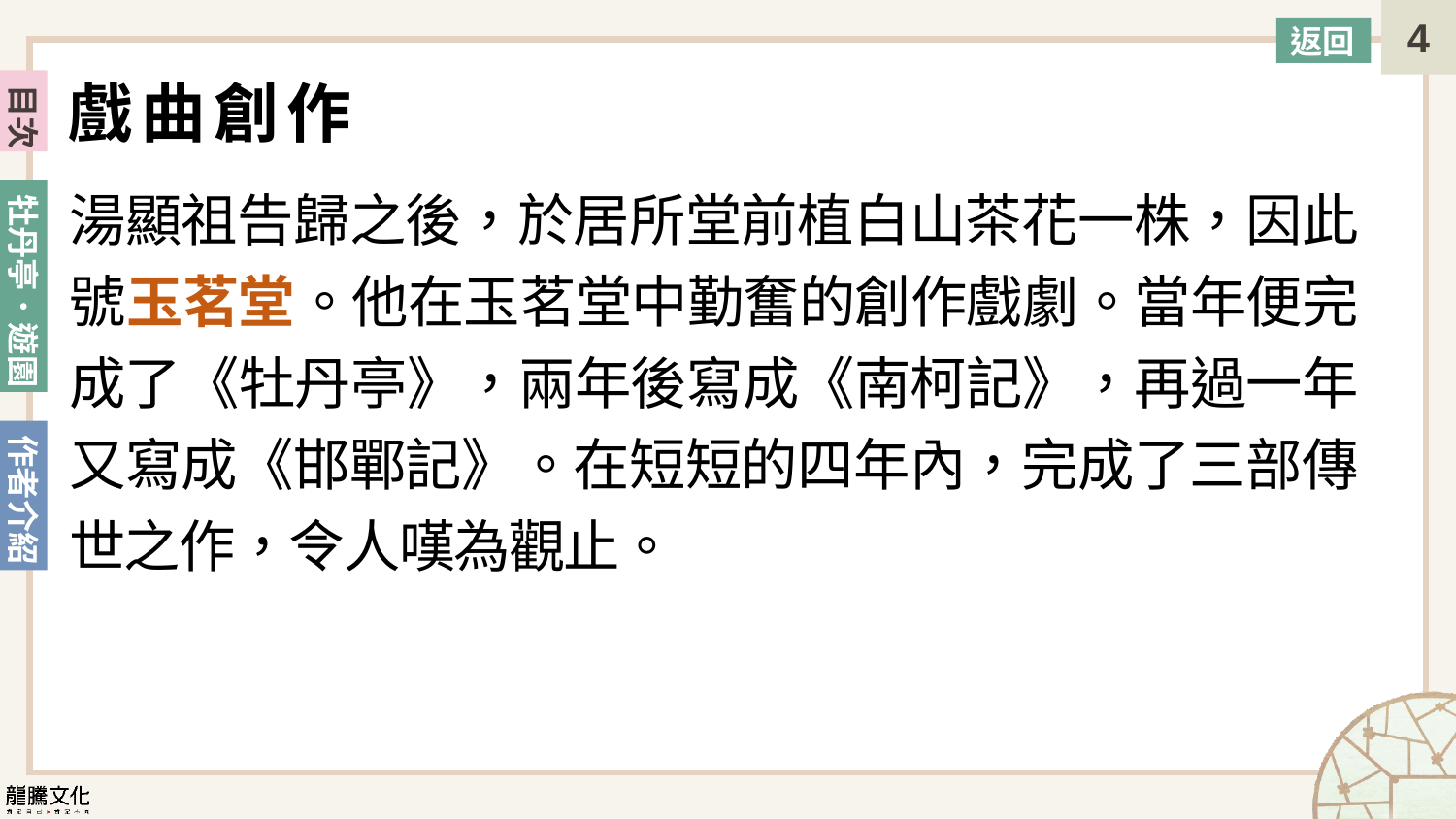

返回
戲曲創作
湯顯祖告歸之後，於居所堂前植白山茶花一株，因此號玉茗堂。他在玉茗堂中勤奮的創作戲劇。當年便完成了《牡丹亭》，兩年後寫成《南柯記》，再過一年又寫成《邯鄲記》。在短短的四年內，完成了三部傳世之作，令人嘆為觀止。